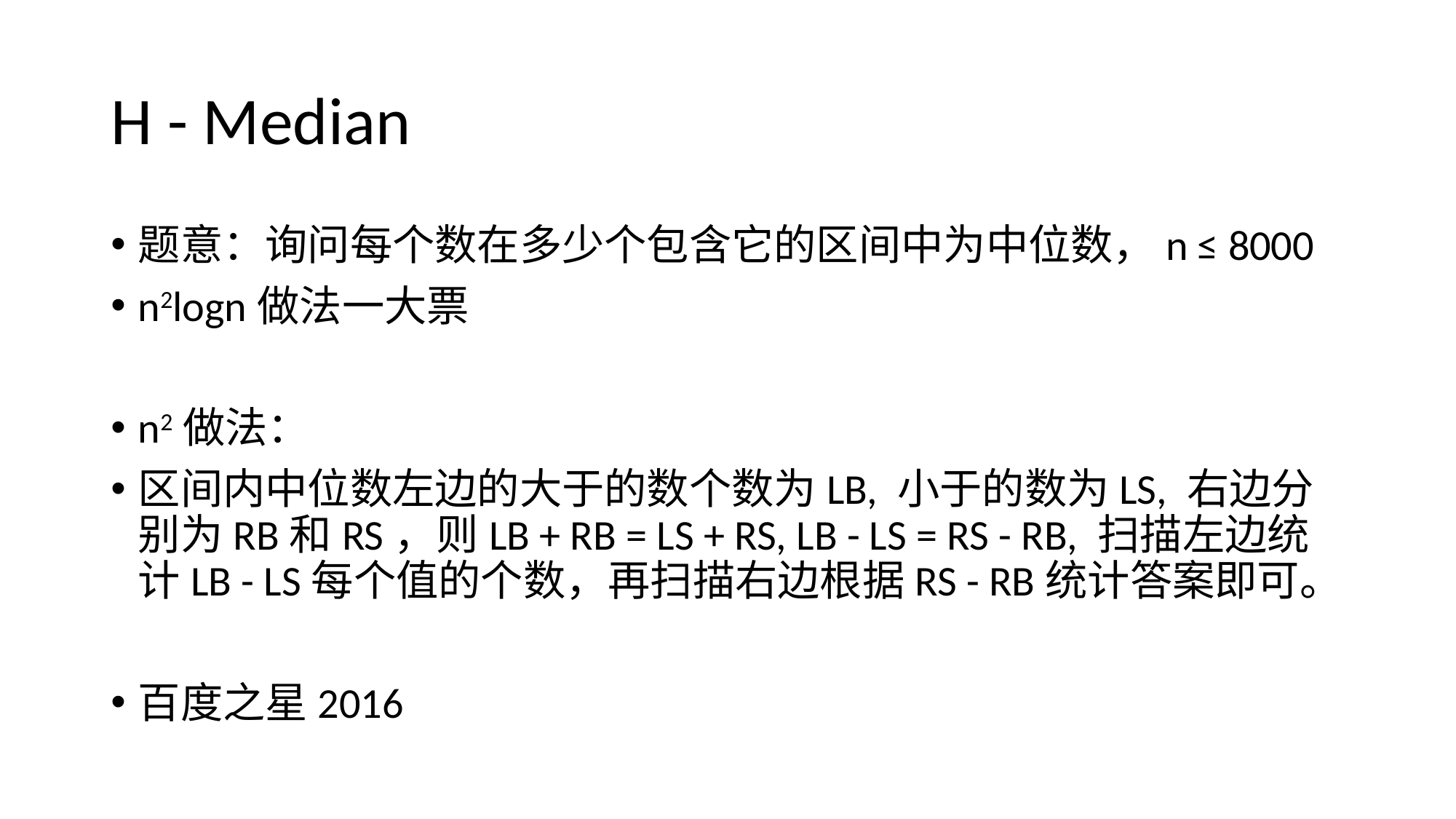

# H - Median
题意：询问每个数在多少个包含它的区间中为中位数，n ≤ 8000
n2logn做法一大票

n2做法：
区间内中位数左边的大于的数个数为LB, 小于的数为LS, 右边分别为RB和RS，则LB + RB = LS + RS, LB - LS = RS - RB, 扫描左边统计LB - LS每个值的个数，再扫描右边根据RS - RB统计答案即可。

百度之星2016